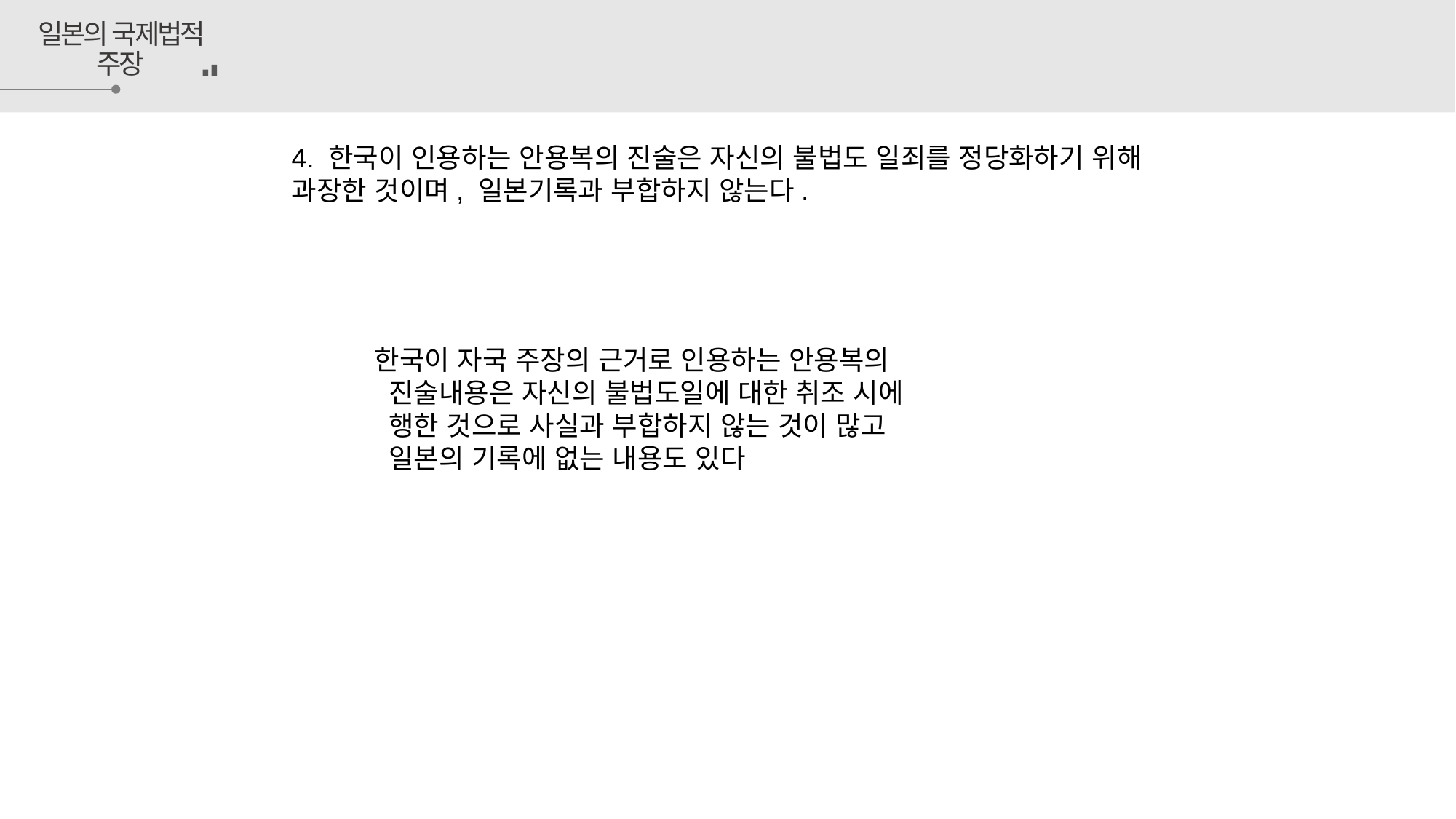

일본의 국제법적 주장
4. 한국이 인용하는 안용복의 진술은 자신의 불법도 일죄를 정당화하기 위해 과장한 것이며, 일본기록과 부합하지 않는다.
한국이 자국 주장의 근거로 인용하는 안용복의
 진술내용은 자신의 불법도일에 대한 취조 시에
 행한 것으로 사실과 부합하지 않는 것이 많고
 일본의 기록에 없는 내용도 있다